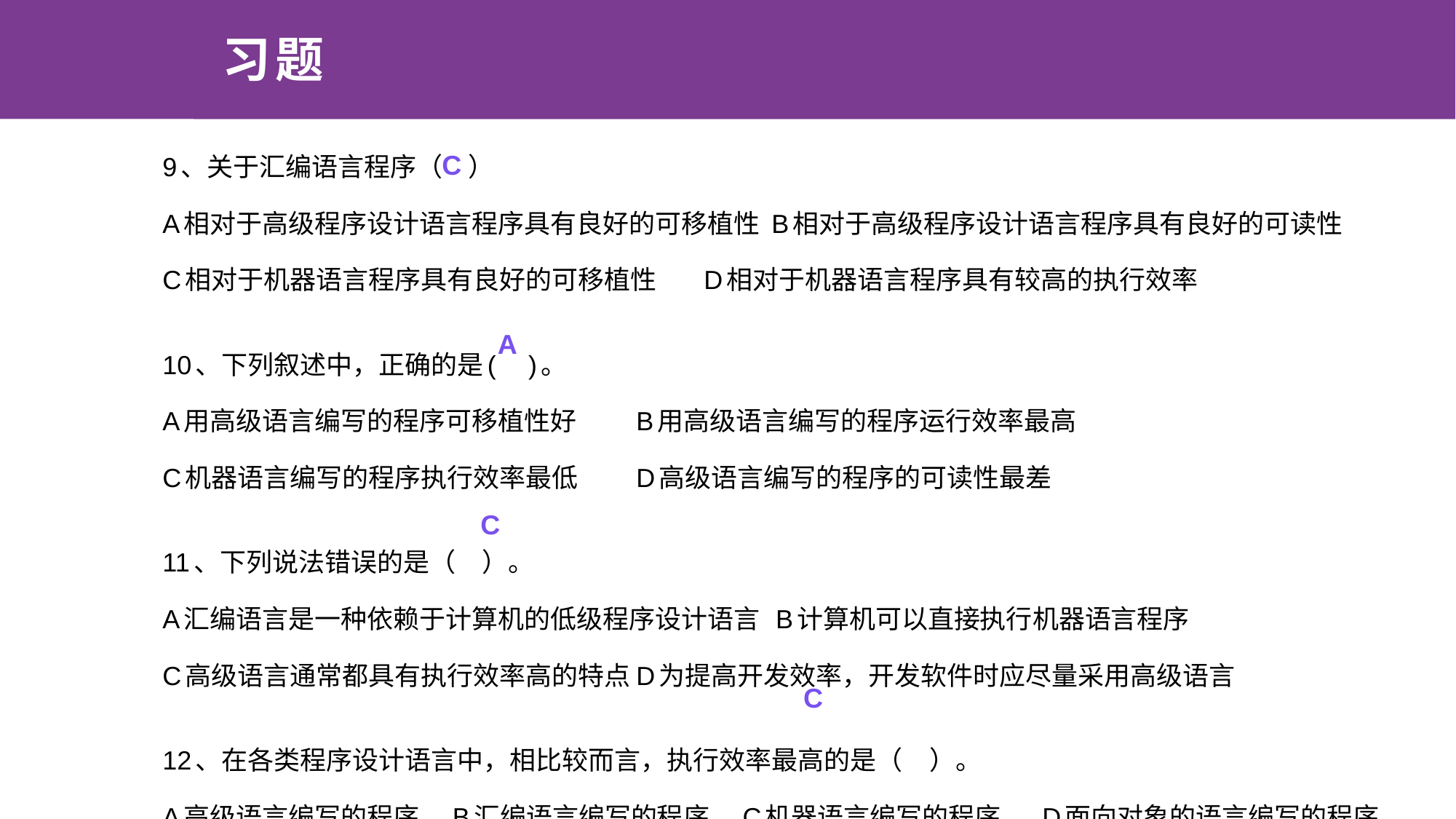

# 习题
9、关于汇编语言程序（A）
A相对于高级程序设计语言程序具有良好的可移植性	B相对于高级程序设计语言程序具有良好的可读性
C相对于机器语言程序具有良好的可移植性		D相对于机器语言程序具有较高的执行效率

10、下列叙述中，正确的是(  A)。
A用高级语言编写的程序可移植性好 	B用高级语言编写的程序运行效率最高
C机器语言编写的程序执行效率最低	D高级语言编写的程序的可读性最差

11、下列说法错误的是（C）。
A汇编语言是一种依赖于计算机的低级程序设计语言  B计算机可以直接执行机器语言程序
C高级语言通常都具有执行效率高的特点	D为提高开发效率，开发软件时应尽量采用高级语言

12、在各类程序设计语言中，相比较而言，执行效率最高的是（C）。
A高级语言编写的程序     B汇编语言编写的程序     C机器语言编写的程序	D面向对象的语言编写的程序

C
A
C
C